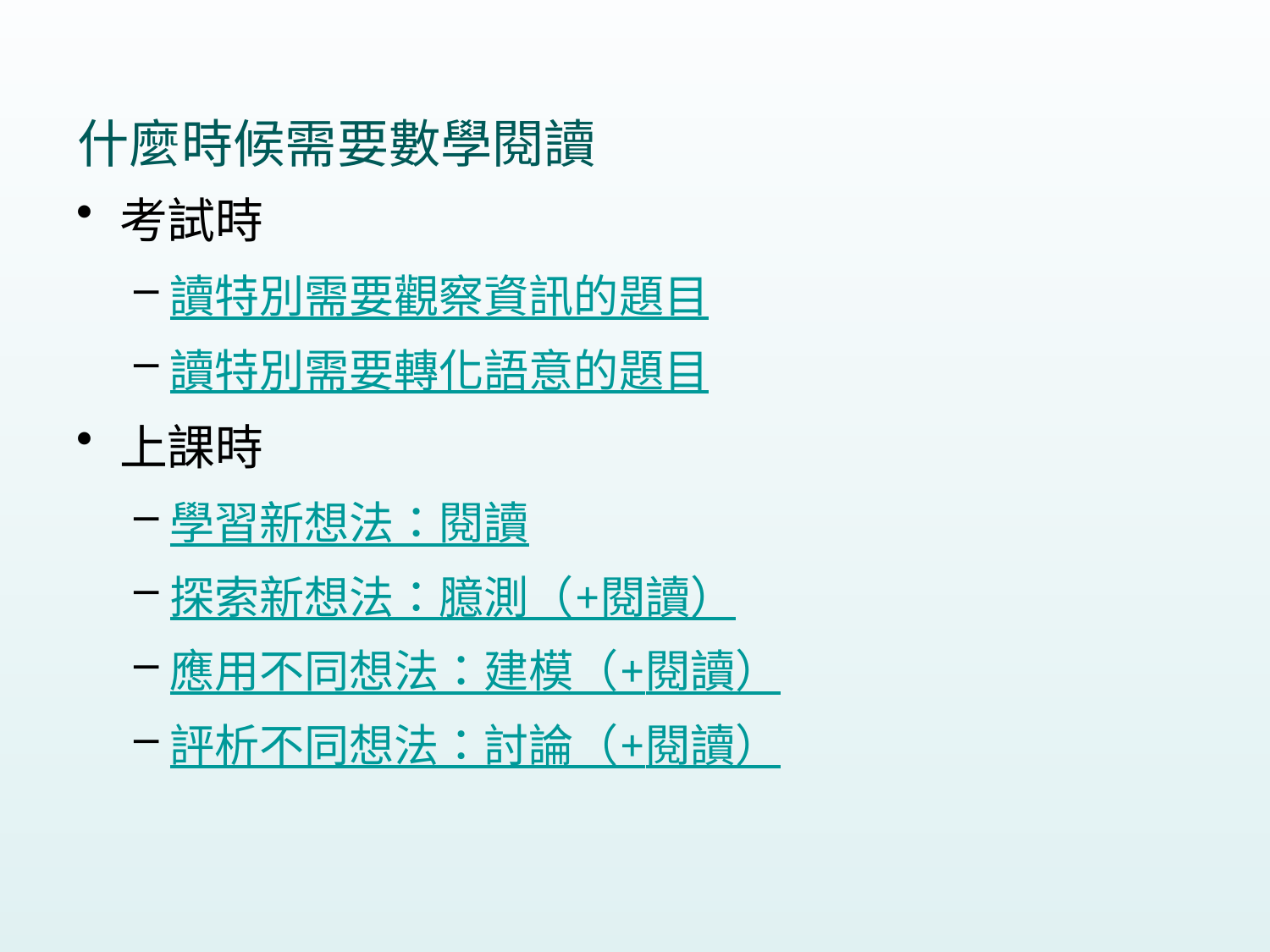

# 什麼時候需要數學閱讀
考試時
讀特別需要觀察資訊的題目
讀特別需要轉化語意的題目
上課時
學習新想法：閱讀
探索新想法：臆測（+閱讀）
應用不同想法：建模（+閱讀）
評析不同想法：討論（+閱讀）